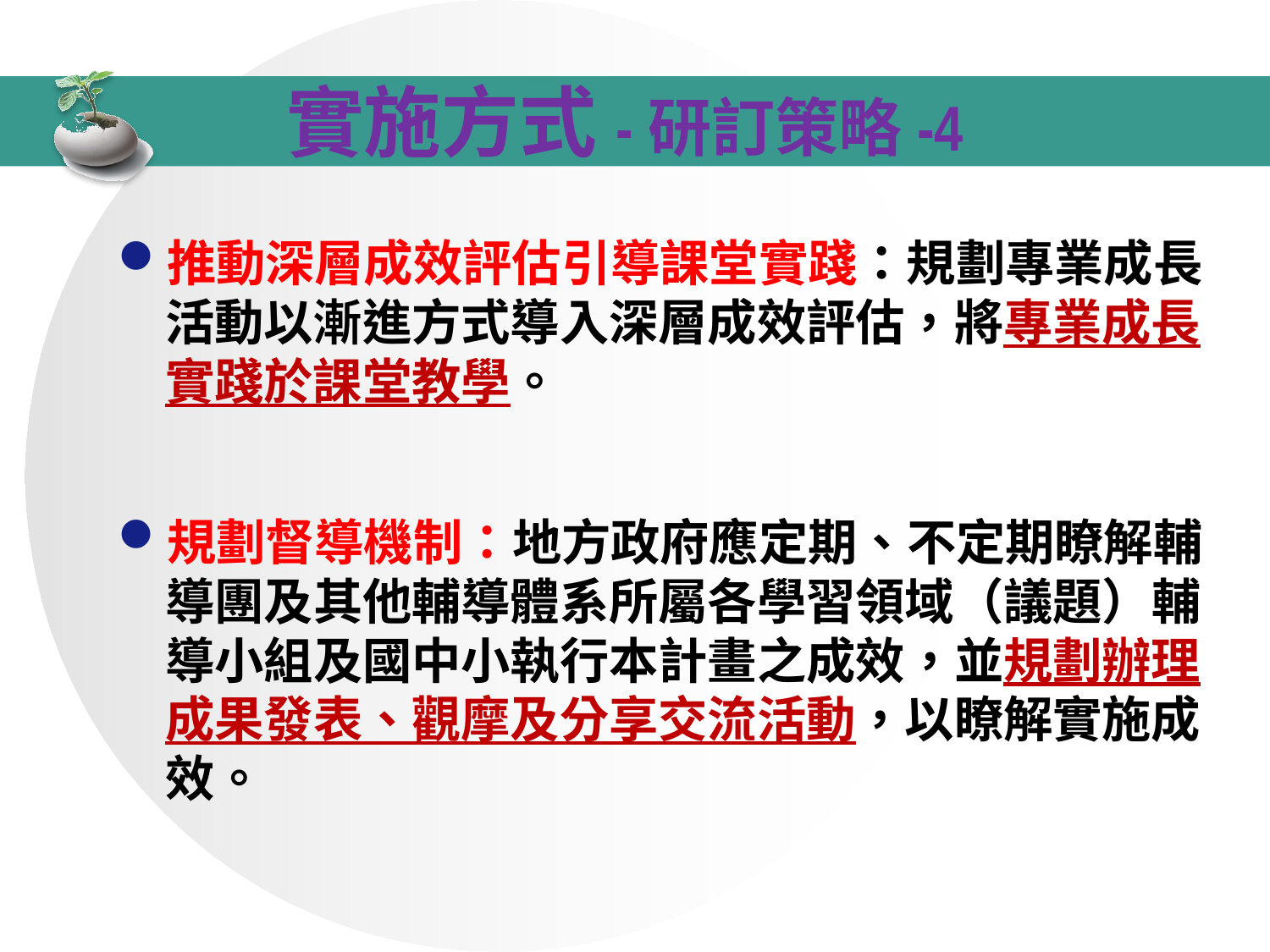

# 實施方式-研訂策略-4
推動深層成效評估引導課堂實踐：規劃專業成長活動以漸進方式導入深層成效評估，將專業成長實踐於課堂教學。

規劃督導機制：地方政府應定期、不定期瞭解輔導團及其他輔導體系所屬各學習領域（議題）輔導小組及國中小執行本計畫之成效，並規劃辦理成果發表、觀摩及分享交流活動，以瞭解實施成效。